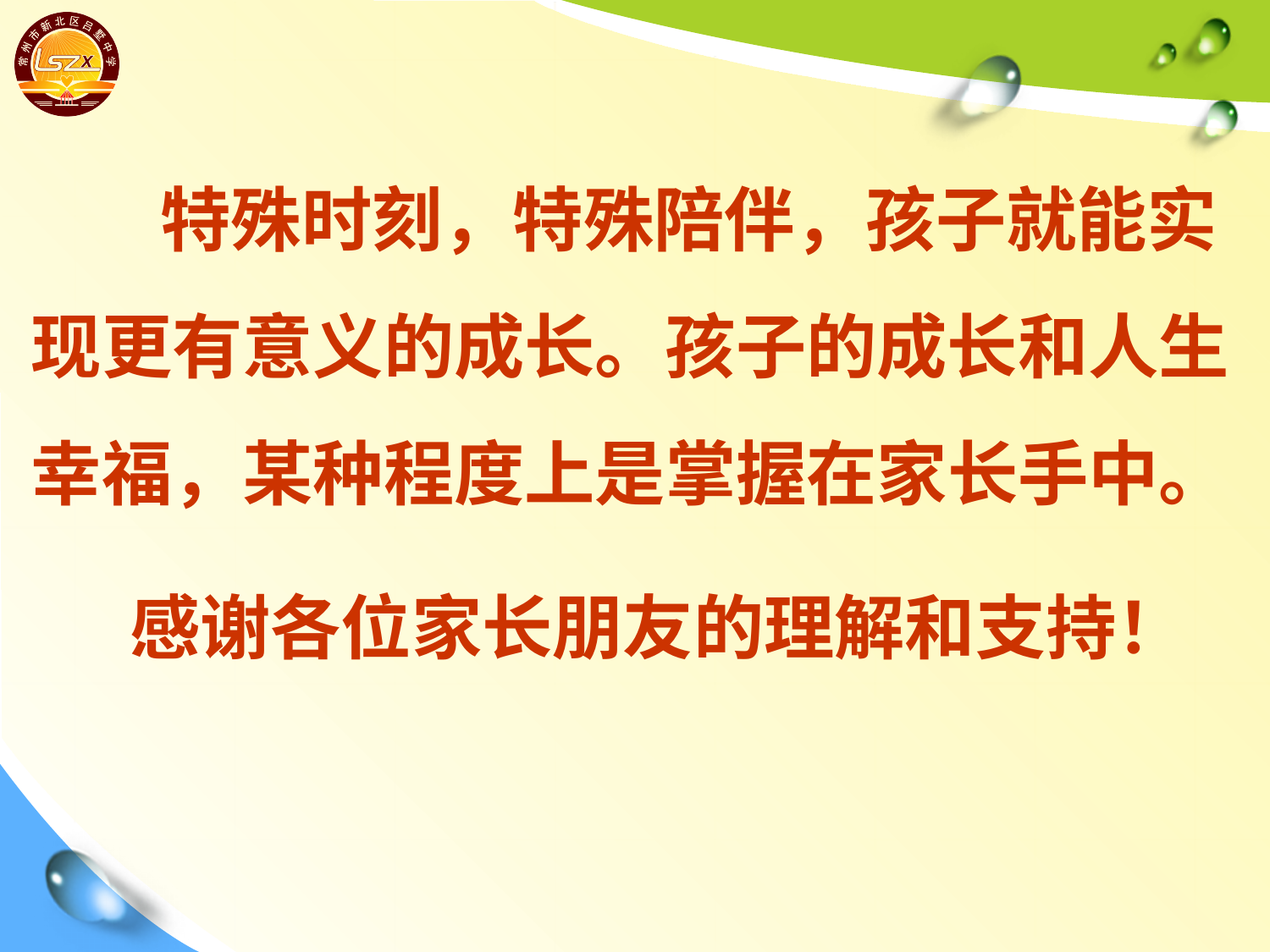

特殊时刻，特殊陪伴，孩子就能实现更有意义的成长。孩子的成长和人生幸福，某种程度上是掌握在家长手中。
感谢各位家长朋友的理解和支持！